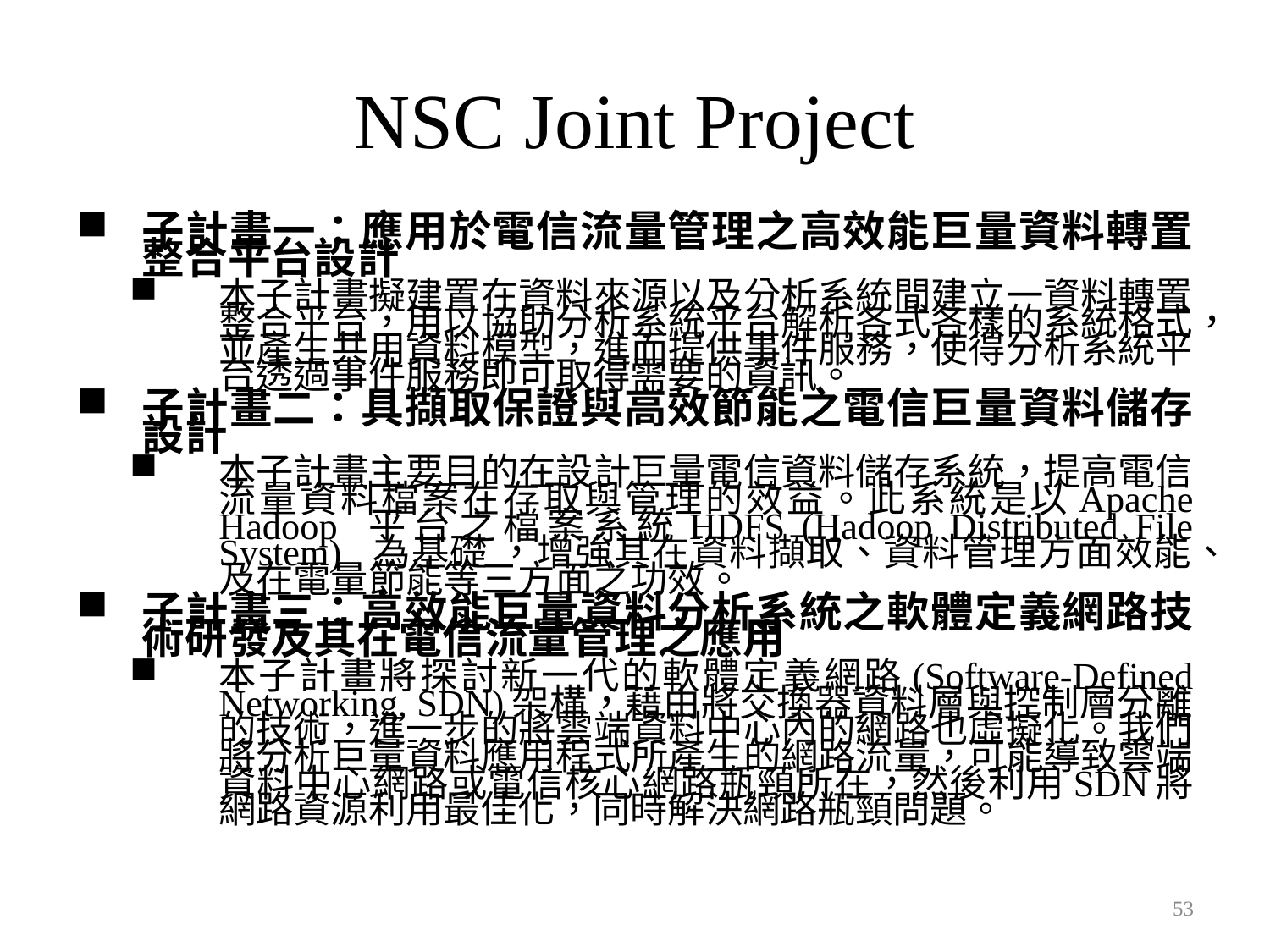

# NSC Joint Project
子計畫一：應用於電信流量管理之高效能巨量資料轉置整合平台設計
本子計畫擬建置在資料來源以及分析系統間建立一資料轉置整合平台，用以協助分析系統平台解析各式各樣的系統格式，並產生共用資料模型，進而提供事件服務，使得分析系統平台透過事件服務即可取得需要的資訊。
子計畫二：具擷取保證與高效節能之電信巨量資料儲存設計
本子計畫主要目的在設計巨量電信資料儲存系統，提高電信流量資料檔案在存取與管理的效益。此系統是以Apache Hadoop 平台之檔案系統HDFS (Hadoop Distributed File System) 為基礎 ，增強其在資料擷取、資料管理方面效能、及在電量節能等三方面之功效。
子計畫三：高效能巨量資料分析系統之軟體定義網路技術研發及其在電信流量管理之應用
本子計畫將探討新一代的軟體定義網路(Software-Defined Networking, SDN)架構，藉由將交換器資料層與控制層分離的技術，進一步的將雲端資料中心內的網路也虛擬化。我們將分析巨量資料應用程式所產生的網路流量，可能導致雲端資料中心網路或電信核心網路瓶頸所在，然後利用SDN將網路資源利用最佳化，同時解決網路瓶頸問題。

53